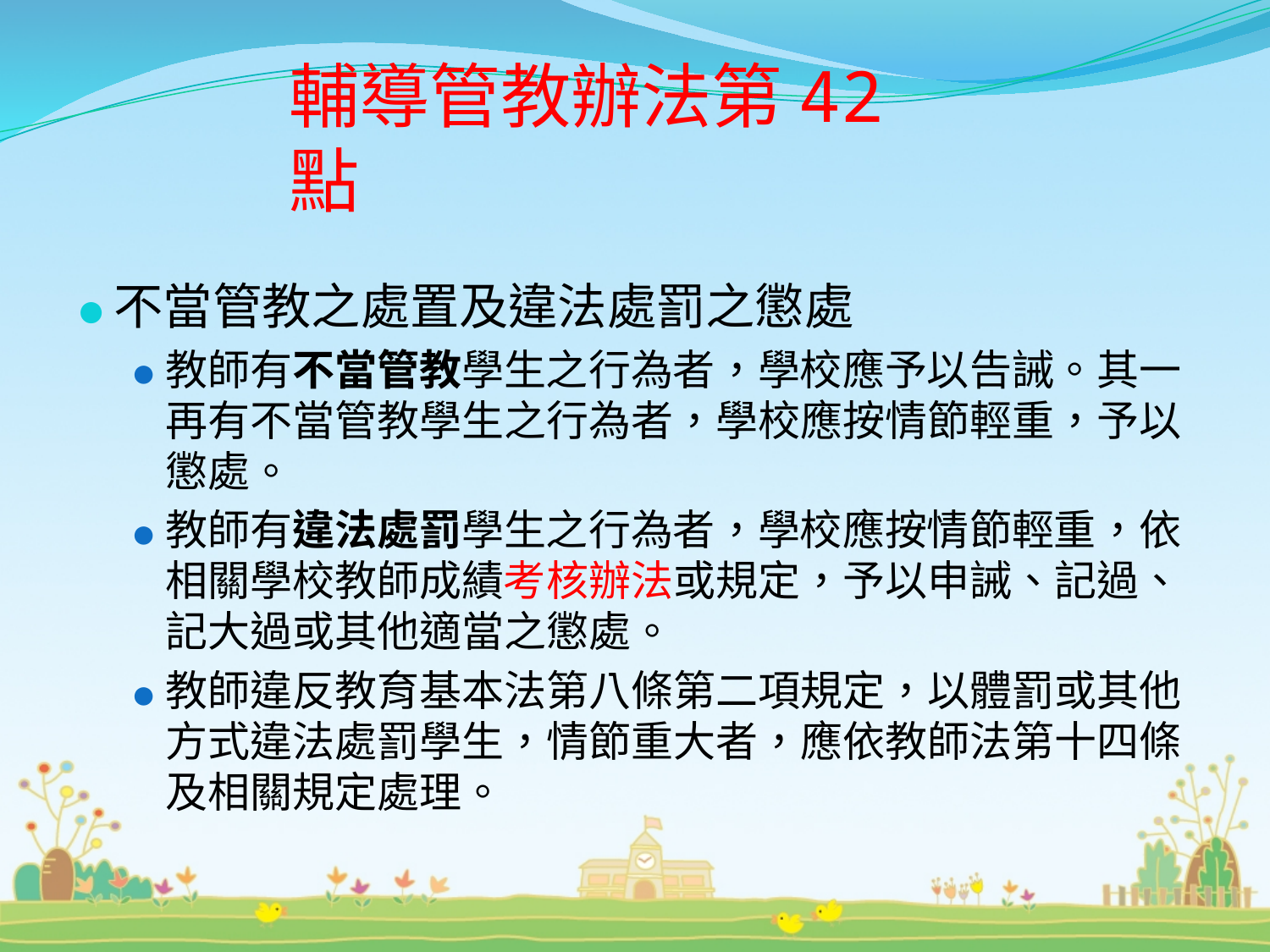

# 輔導管教辦法第42點
不當管教之處置及違法處罰之懲處
教師有不當管教學生之行為者，學校應予以告誡。其一再有不當管教學生之行為者，學校應按情節輕重，予以懲處。
教師有違法處罰學生之行為者，學校應按情節輕重，依相關學校教師成績考核辦法或規定，予以申誡、記過、記大過或其他適當之懲處。
教師違反教育基本法第八條第二項規定，以體罰或其他方式違法處罰學生，情節重大者，應依教師法第十四條及相關規定處理。